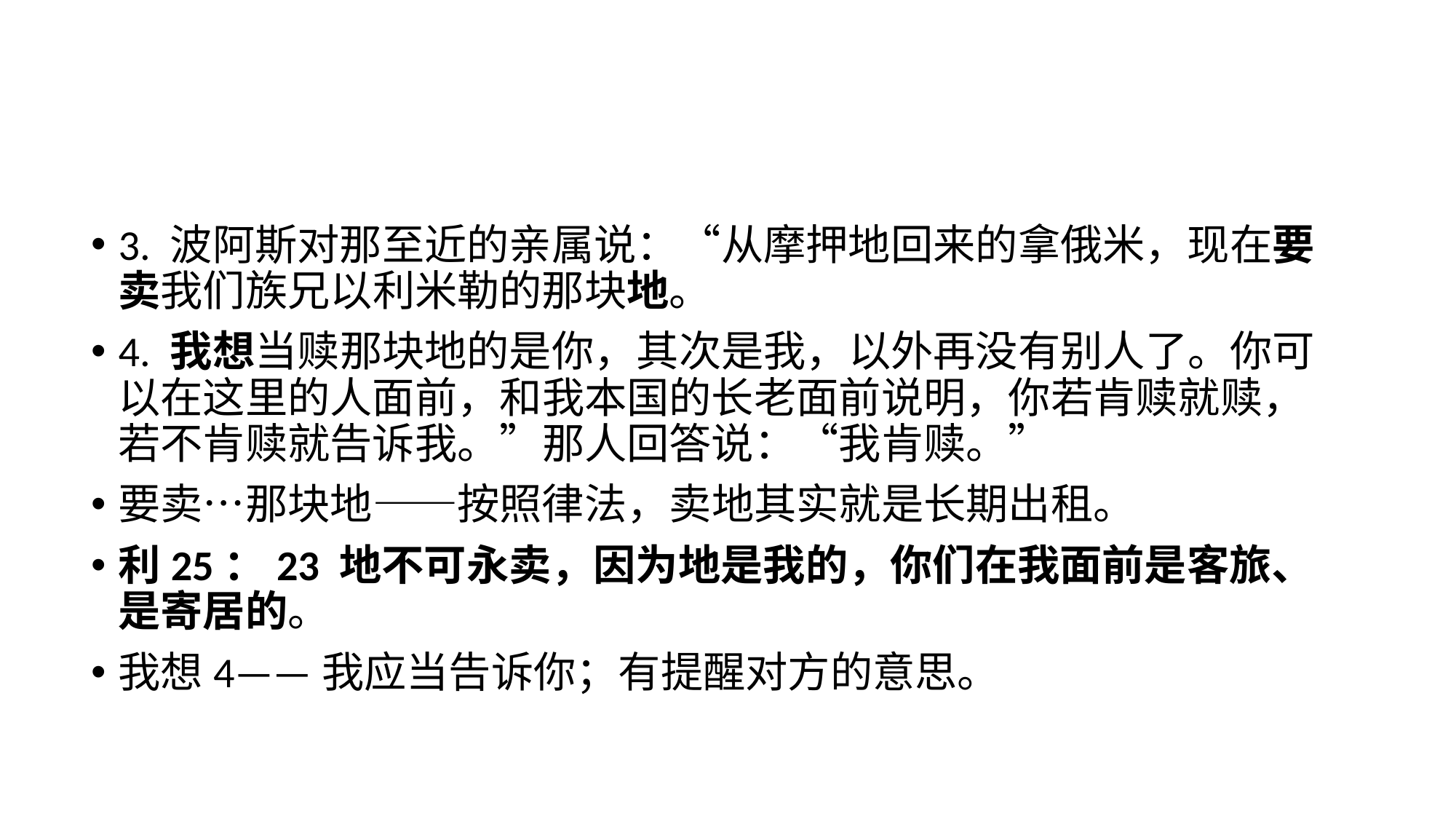

3. 波阿斯对那至近的亲属说：“从摩押地回来的拿俄米，现在要卖我们族兄以利米勒的那块地。
4. 我想当赎那块地的是你，其次是我，以外再没有别人了。你可以在这里的人面前，和我本国的长老面前说明，你若肯赎就赎，若不肯赎就告诉我。”那人回答说：“我肯赎。”
要卖…那块地——按照律法，卖地其实就是长期出租。
利25：23 地不可永卖，因为地是我的，你们在我面前是客旅、是寄居的。
我想4——我应当告诉你；有提醒对方的意思。